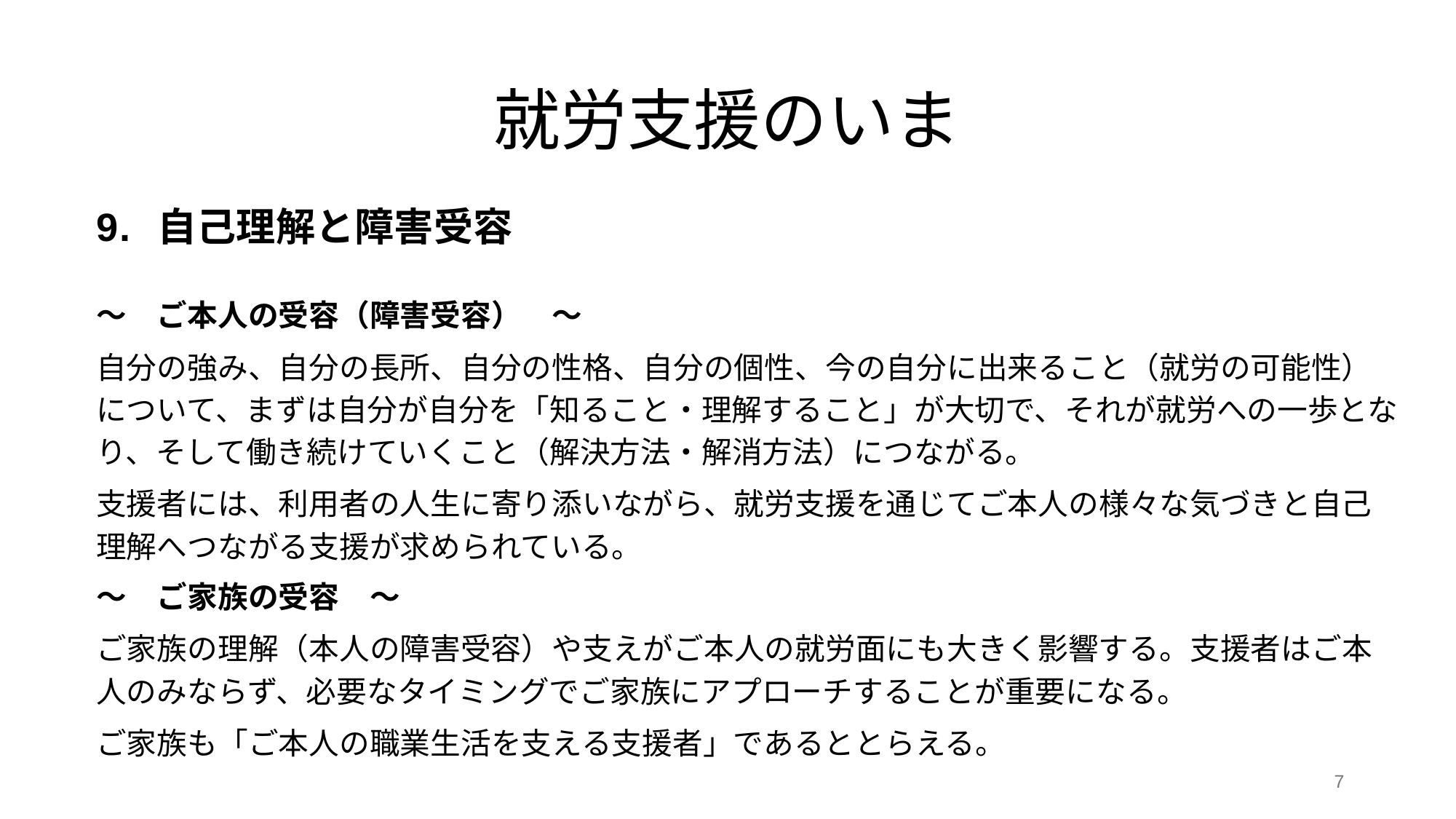

# 就労支援のいま
自己理解と障害受容

～　ご本人の受容（障害受容）　～
自分の強み、自分の長所、自分の性格、自分の個性、今の自分に出来ること（就労の可能性）について、まずは自分が自分を「知ること・理解すること」が大切で、それが就労への一歩となり、そして働き続けていくこと（解決方法・解消方法）につながる。
支援者には、利用者の人生に寄り添いながら、就労支援を通じてご本人の様々な気づきと自己理解へつながる支援が求められている。
～　ご家族の受容　～
ご家族の理解（本人の障害受容）や支えがご本人の就労面にも大きく影響する。支援者はご本人のみならず、必要なタイミングでご家族にアプローチすることが重要になる。
ご家族も「ご本人の職業生活を支える支援者」であるととらえる。
7